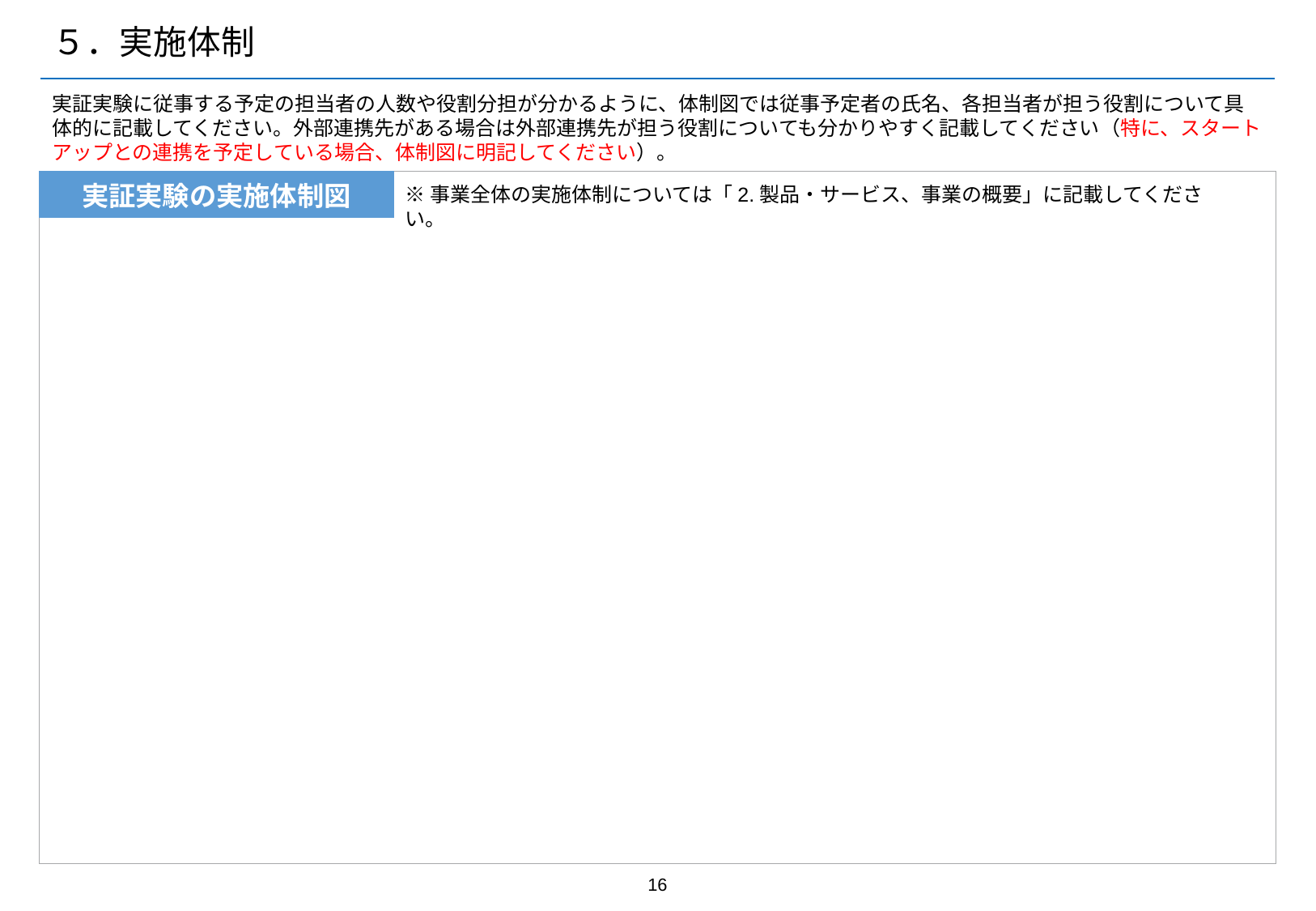

# ５．実施体制
実証実験に従事する予定の担当者の人数や役割分担が分かるように、体制図では従事予定者の氏名、各担当者が担う役割について具体的に記載してください。外部連携先がある場合は外部連携先が担う役割についても分かりやすく記載してください（特に、スタートアップとの連携を予定している場合、体制図に明記してください）。

実証実験の実施体制図
※事業全体の実施体制については「2.製品・サービス、事業の概要」に記載してください。